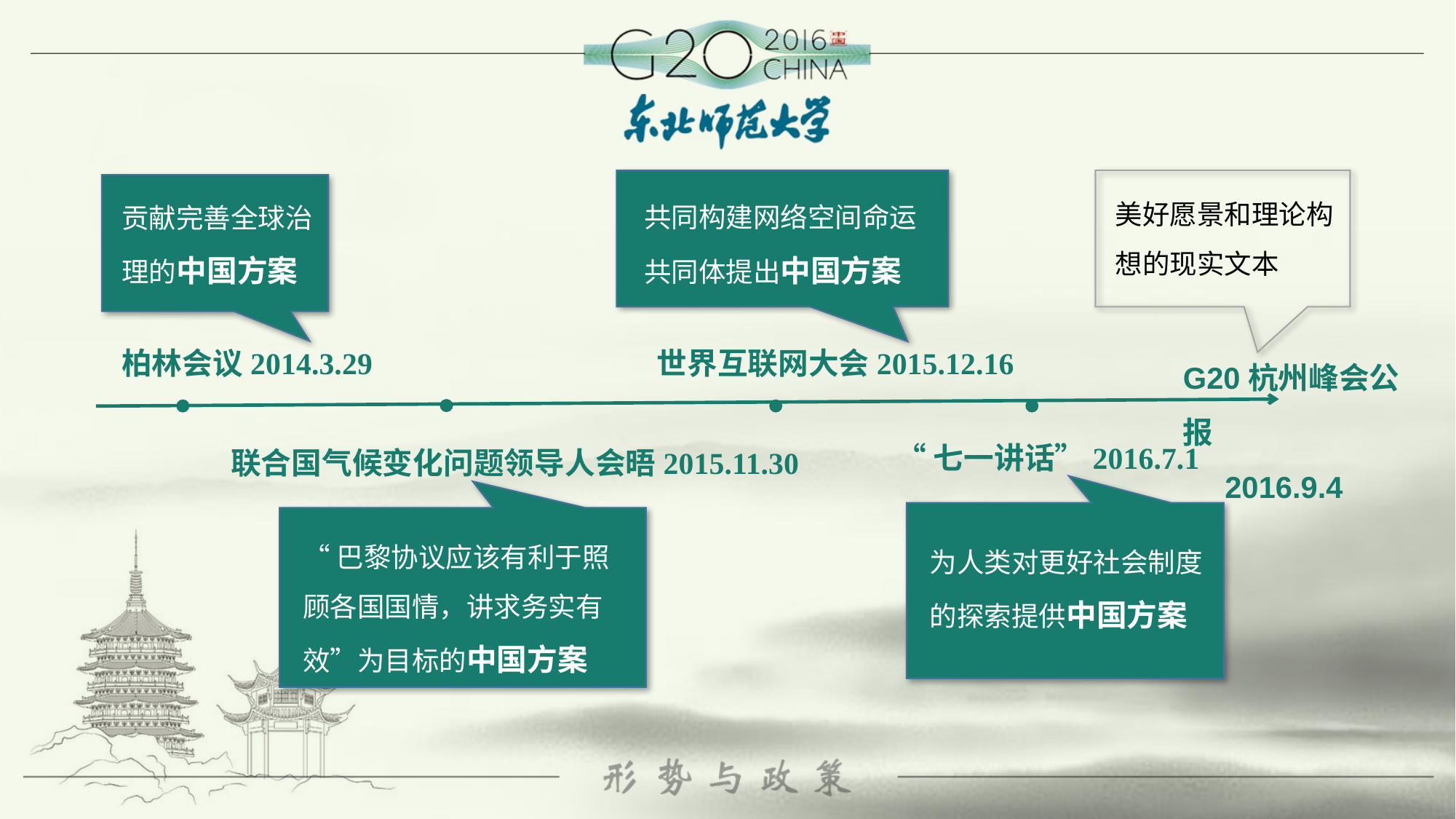

美好愿景和理论构想的现实文本
共同构建网络空间命运共同体提出中国方案
贡献完善全球治理的中国方案
G20杭州峰会公报
     2016.9.4
柏林会议2014.3.29
世界互联网大会2015.12.16

“七一讲话”2016.7.1
联合国气候变化问题领导人会晤2015.11.30

“巴黎协议应该有利于照顾各国国情，讲求务实有效”为目标的中国方案
为人类对更好社会制度的探索提供中国方案